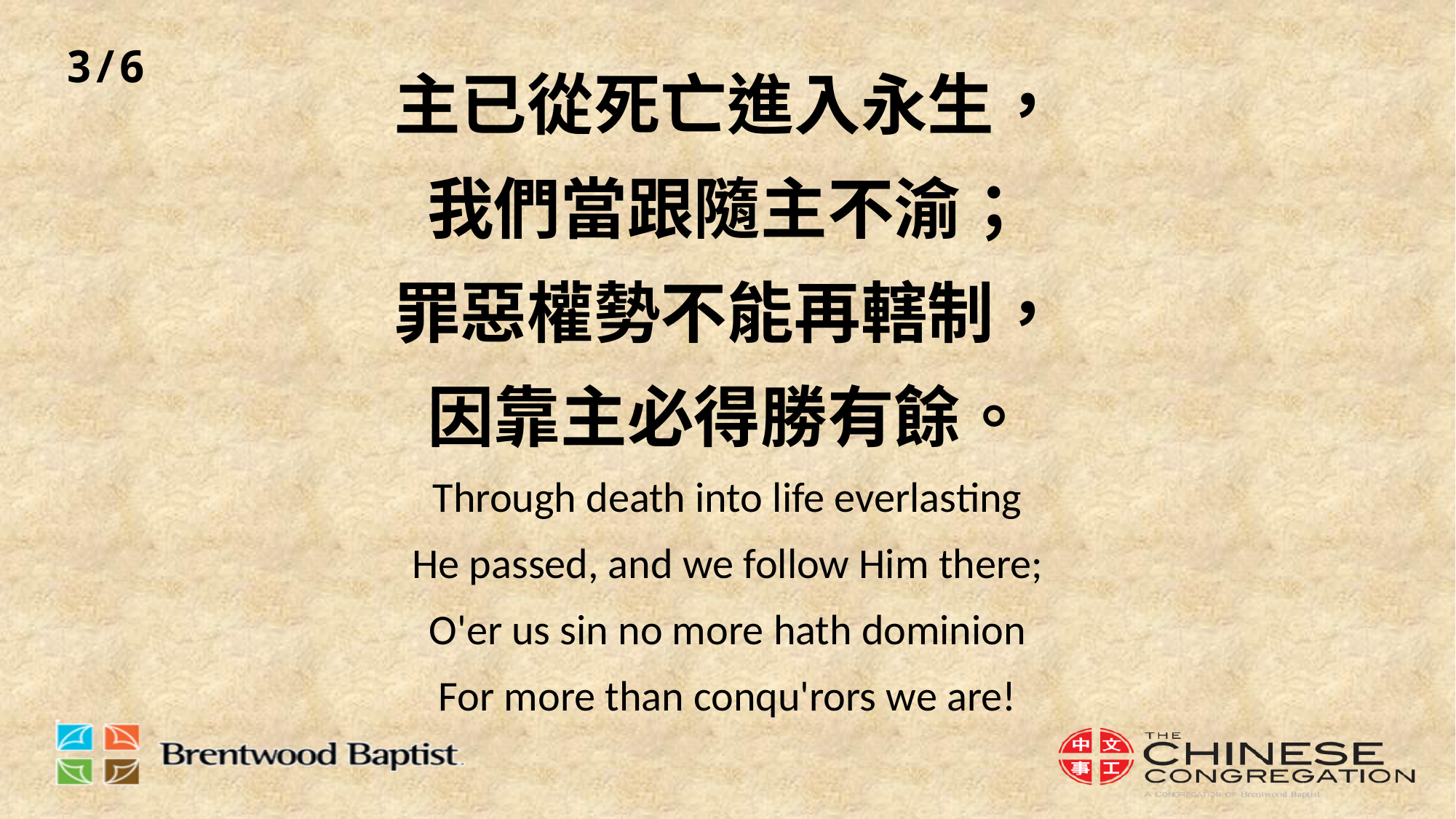

# 主已從死亡進入永生， 我們當跟隨主不渝； 罪惡權勢不能再轄制， 因靠主必得勝有餘。 Through death into life everlasting He passed, and we follow Him there; O'er us sin no more hath dominion For more than conqu'rors we are!
3/6